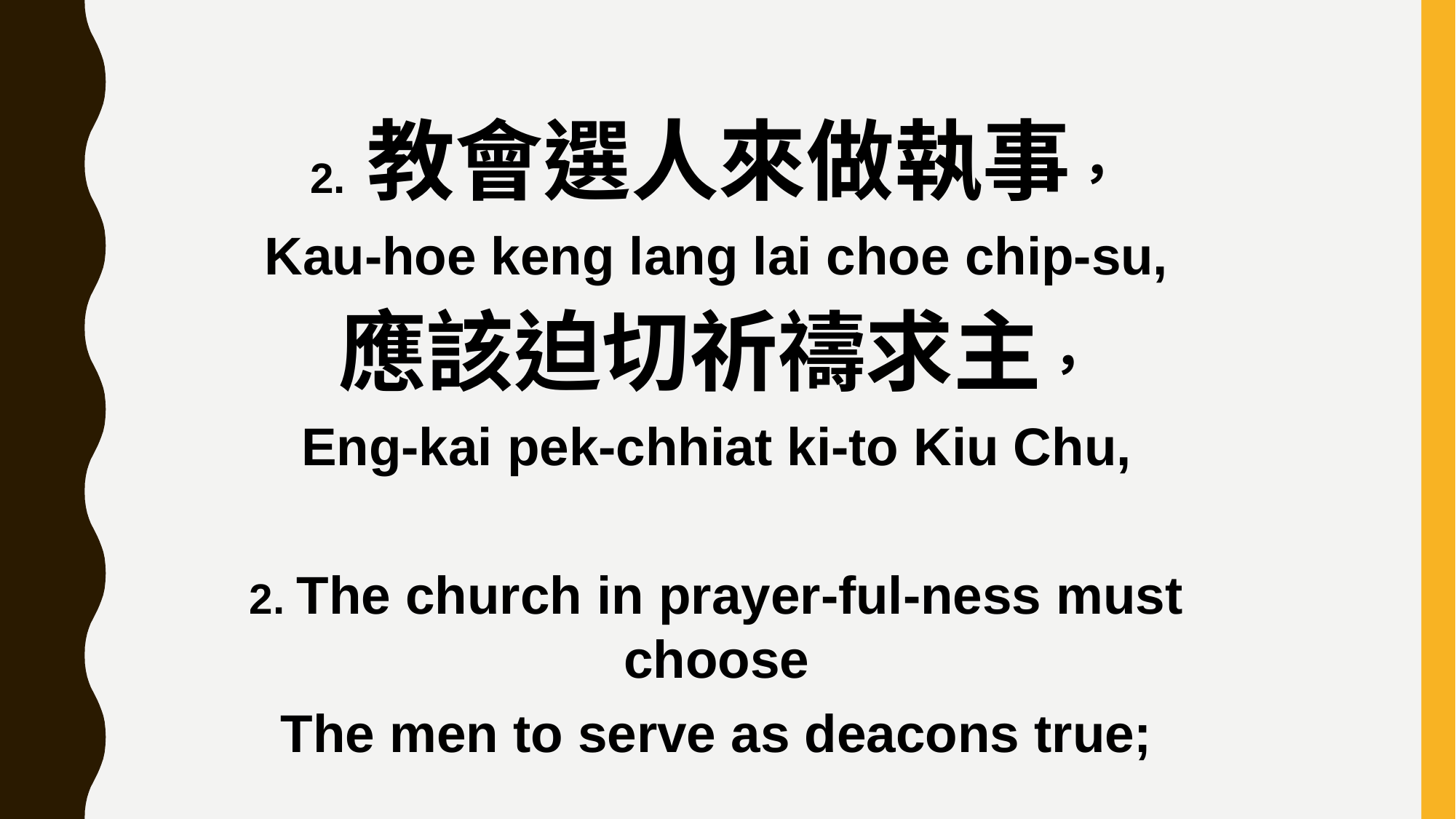

2. 教會選人來做執事，
Kau-hoe keng lang lai choe chip-su,
應該迫切祈禱求主，
Eng-kai pek-chhiat ki-to Kiu Chu,

2. The church in prayer-ful-ness must choose
The men to serve as deacons true;